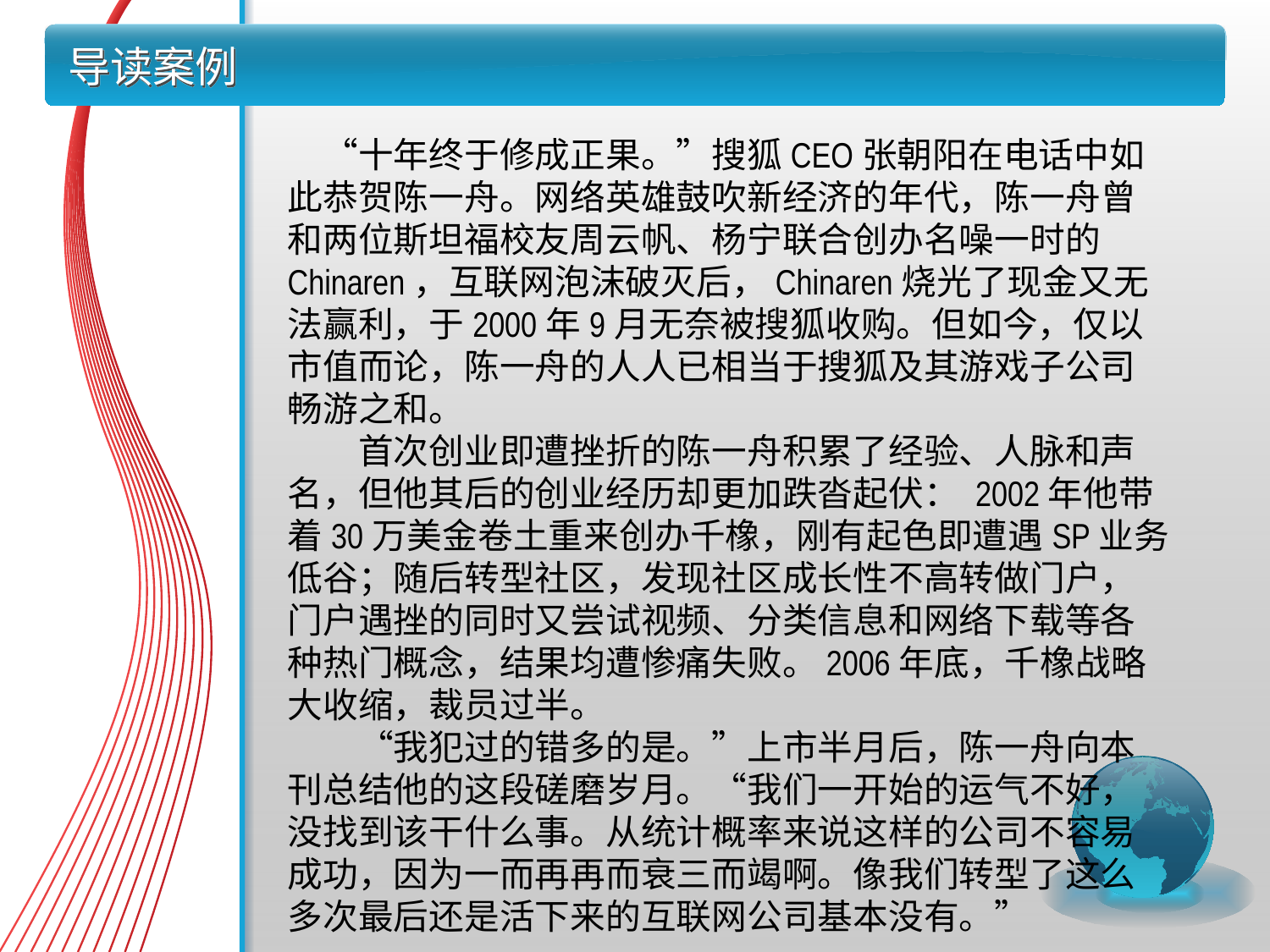

# 导读案例
　“十年终于修成正果。”搜狐CEO张朝阳在电话中如此恭贺陈一舟。网络英雄鼓吹新经济的年代，陈一舟曾和两位斯坦福校友周云帆、杨宁联合创办名噪一时的Chinaren，互联网泡沫破灭后，Chinaren烧光了现金又无法赢利，于2000年9月无奈被搜狐收购。但如今，仅以市值而论，陈一舟的人人已相当于搜狐及其游戏子公司畅游之和。
　　首次创业即遭挫折的陈一舟积累了经验、人脉和声名，但他其后的创业经历却更加跌沓起伏： 2002年他带着30万美金卷土重来创办千橡，刚有起色即遭遇SP业务低谷；随后转型社区，发现社区成长性不高转做门户，门户遇挫的同时又尝试视频、分类信息和网络下载等各种热门概念，结果均遭惨痛失败。2006年底，千橡战略大收缩，裁员过半。
　　“我犯过的错多的是。”上市半月后，陈一舟向本刊总结他的这段磋磨岁月。“我们一开始的运气不好，没找到该干什么事。从统计概率来说这样的公司不容易成功，因为一而再再而衰三而竭啊。像我们转型了这么多次最后还是活下来的互联网公司基本没有。”